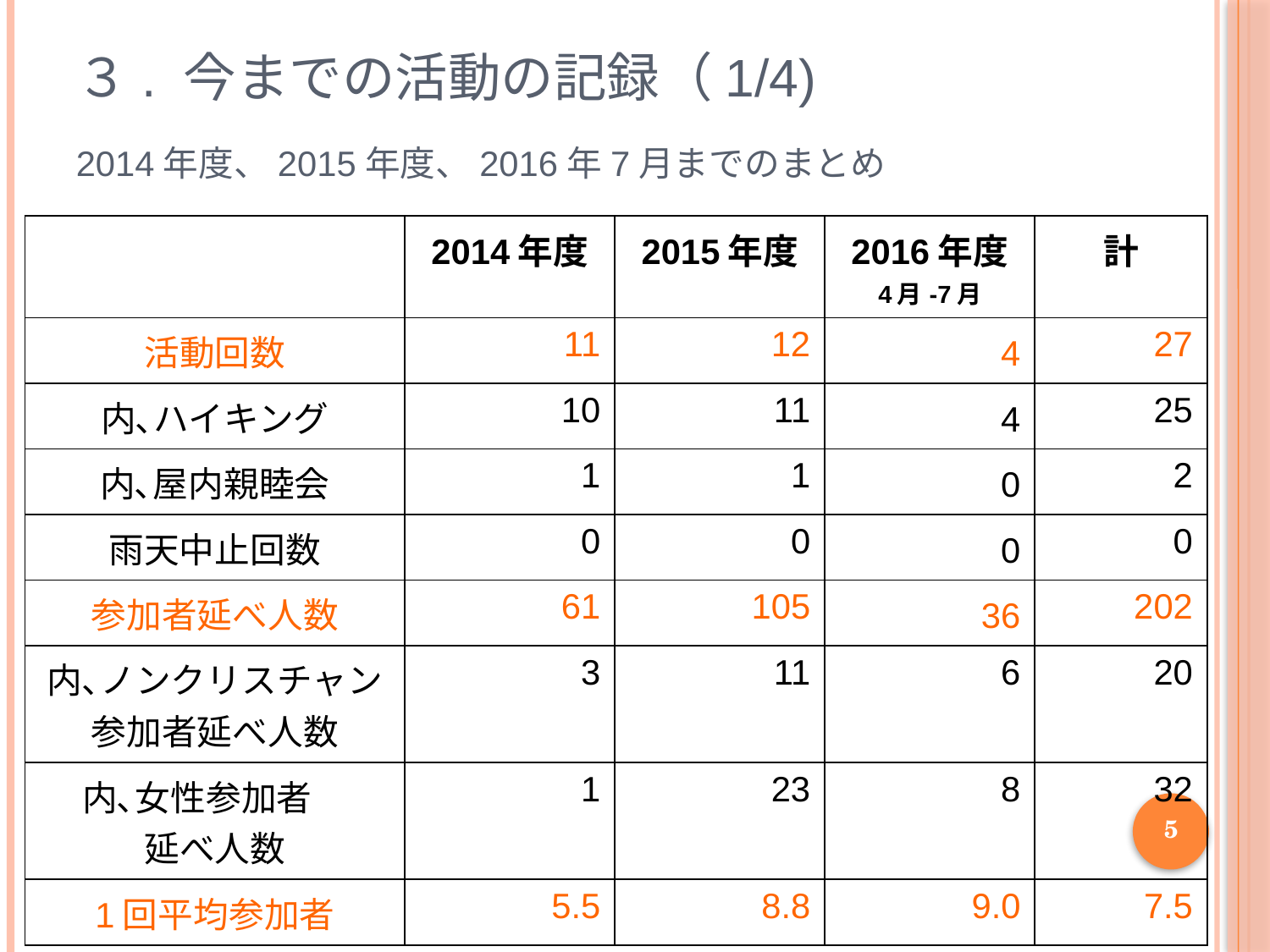

# ３. 今までの活動の記録（1/4) 　 2014年度、2015年度、2016年7月までのまとめ
|  | 2014年度 | 2015年度 | 2016年度 4月-7月 | 計 |
| --- | --- | --- | --- | --- |
| 活動回数 | 11 | 12 | 4 | 27 |
| 内､ハイキング | 10 | 11 | 4 | 25 |
| 内､屋内親睦会 | 1 | 1 | 0 | 2 |
| 雨天中止回数 | 0 | 0 | 0 | 0 |
| 参加者延べ人数 | 61 | 105 | 36 | 202 |
| 内､ノンクリスチャン 参加者延べ人数 | 3 | 11 | 6 | 20 |
| 内､女性参加者　 延べ人数 | 1 | 23 | 8 | 32 |
| 1回平均参加者 | 5.5 | 8.8 | 9.0 | 7.5 |
5